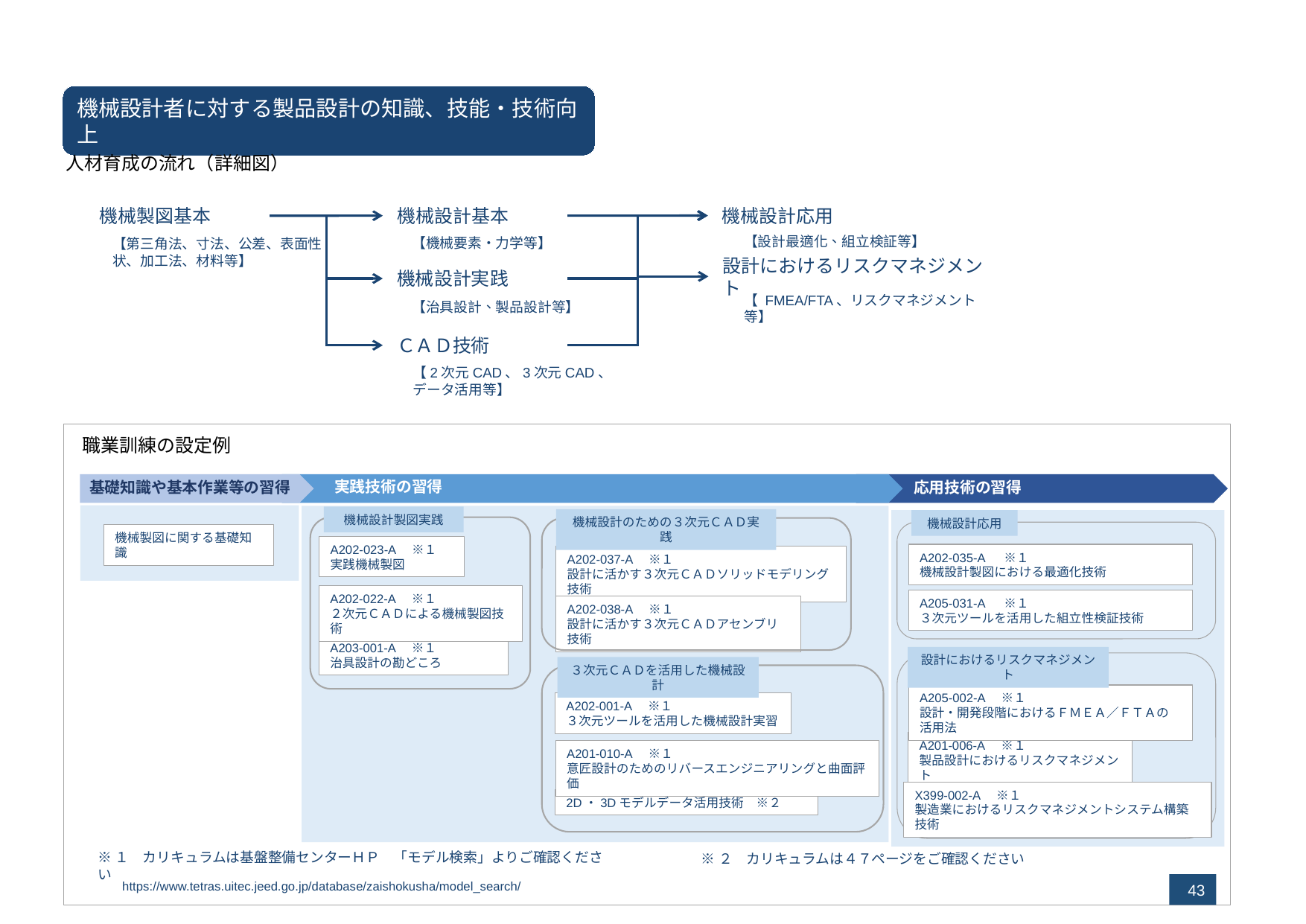

機械設計者に対する製品設計の知識、技能・技術向上
人材育成の流れ（詳細図）
機械設計応用
機械設計基本
機械製図基本
【設計最適化、組立検証等】
【機械要素・力学等】
【第三角法、寸法、公差、表面性状、加工法、材料等】
設計におけるリスクマネジメント
機械設計実践
【治具設計、製品設計等】
【 FMEA/FTA、リスクマネジメント等】
ＣＡＤ技術
【2次元CAD、3次元CAD、データ活用等】

職業訓練の設定例
実践技術の習得
応用技術の習得
基礎知識や基本作業等の習得

機械設計製図実践
機械設計のための３次元ＣＡＤ実践
機械設計応用

機械製図に関する基礎知識
A202-023-A　※１
実践機械製図
A202-035-A　 ※１
機械設計製図における最適化技術
A202-037-A　※１
設計に活かす３次元ＣＡＤソリッドモデリング技術
A202-022-A　※１
２次元ＣＡＤによる機械製図技術
A205-031-A　 ※１
３次元ツールを活用した組立性検証技術
A202-038-A　※１
設計に活かす３次元ＣＡＤアセンブリ技術
A203-001-A　※１
治具設計の勘どころ
設計におけるリスクマネジメント

３次元ＣＡＤを活用した機械設計

A205-002-A　※１
設計・開発段階におけるＦＭＥＡ／ＦＴＡの活用法
A202-001-A　※１
３次元ツールを活用した機械設計実習
A201-006-A　※１
製品設計におけるリスクマネジメント
A201-010-A　※１
意匠設計のためのリバースエンジニアリングと曲面評価
X399-002-A　※１
製造業におけるリスクマネジメントシステム構築技術
2D・3Dモデルデータ活用技術　※２
※１　カリキュラムは基盤整備センターＨＰ　「モデル検索」よりご確認ください
※２　カリキュラムは４７ページをご確認ください
https://www.tetras.uitec.jeed.go.jp/database/zaishokusha/model_search/
43